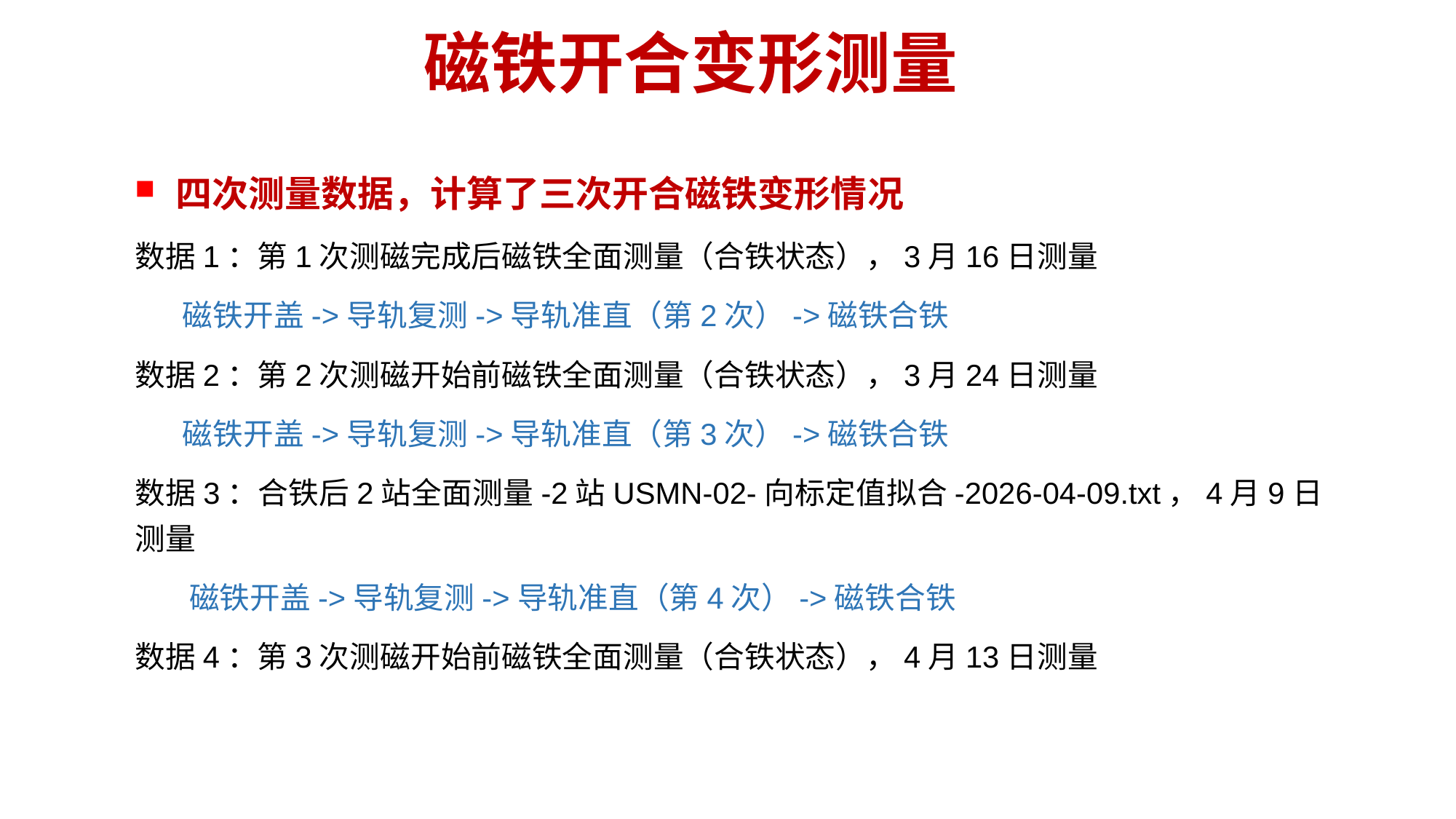

磁铁开合变形测量
四次测量数据，计算了三次开合磁铁变形情况
数据1：第1次测磁完成后磁铁全面测量（合铁状态），3月16日测量
      磁铁开盖->导轨复测->导轨准直（第2次）->磁铁合铁
数据2：第2次测磁开始前磁铁全面测量（合铁状态），3月24日测量
      磁铁开盖->导轨复测->导轨准直（第3次）->磁铁合铁
数据3：合铁后2站全面测量-2站USMN-02-向标定值拟合-2026-04-09.txt，4月9日测量
       磁铁开盖->导轨复测->导轨准直（第4次）->磁铁合铁
数据4：第3次测磁开始前磁铁全面测量（合铁状态），4月13日测量